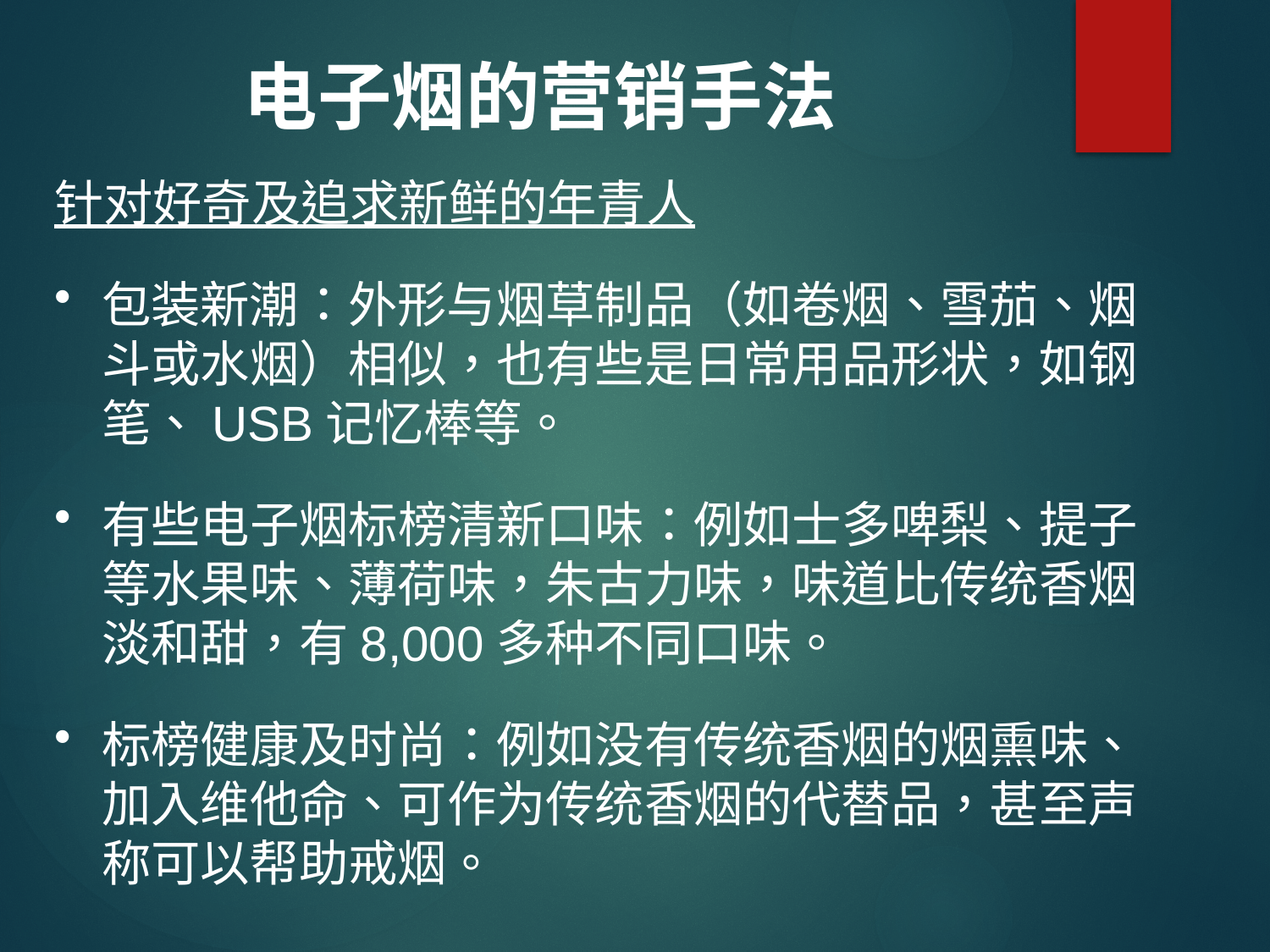

电子烟的营销手法
针对好奇及追求新鲜的年青人
包装新潮：外形与烟草制品（如卷烟、雪茄、烟斗或水烟）相似，也有些是日常用品形状，如钢笔、USB记忆棒等。
有些电子烟标榜清新口味：例如士多啤梨、提子等水果味、薄荷味，朱古力味，味道比传统香烟淡和甜，有8,000多种不同口味。
标榜健康及时尚：例如没有传统香烟的烟熏味、加入维他命、可作为传统香烟的代替品，甚至声称可以帮助戒烟。